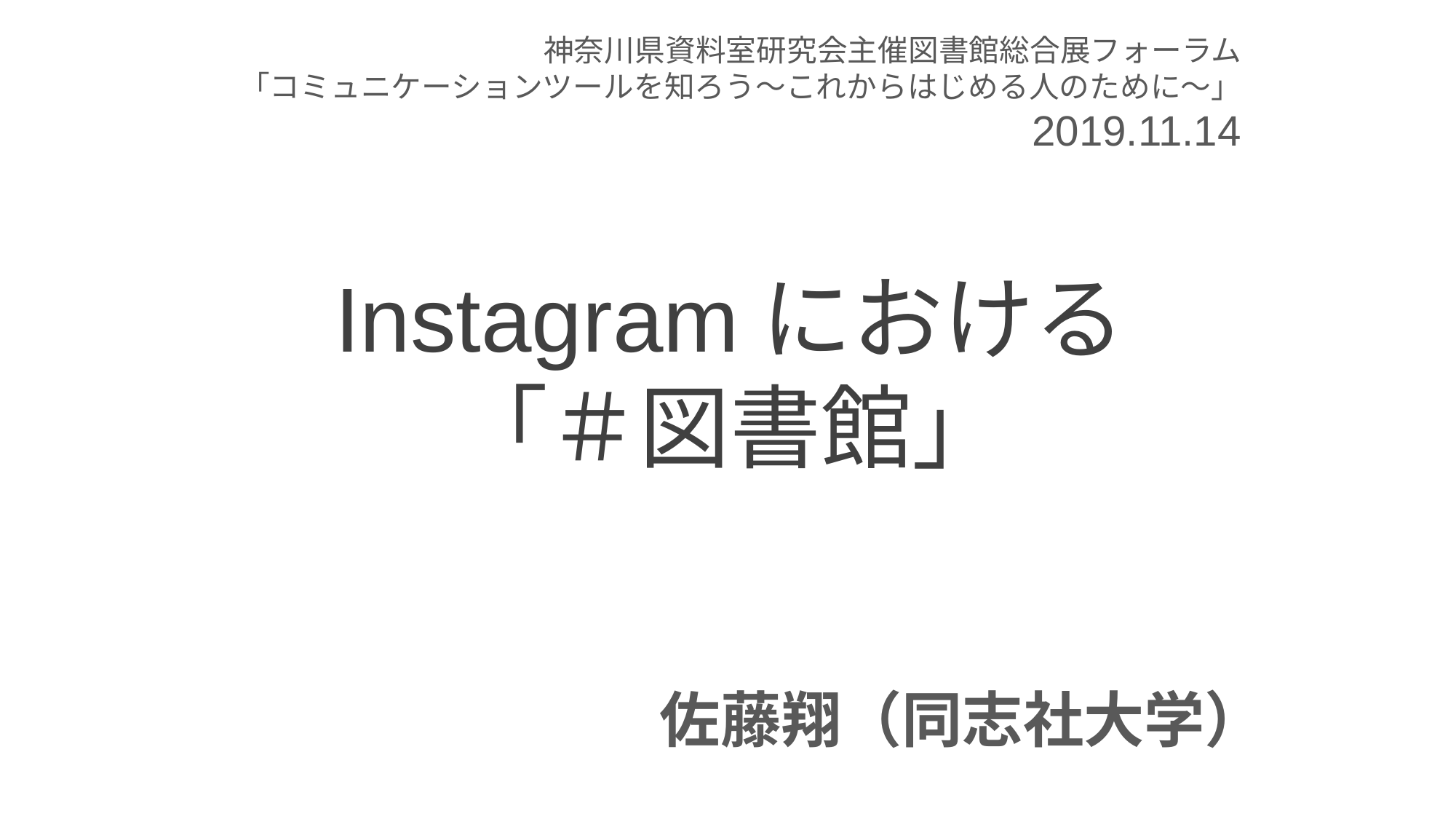

神奈川県資料室研究会主催図書館総合展フォーラム
「コミュニケーションツールを知ろう～これからはじめる人のために～」
　2019.11.14
Instagramにおける
「＃図書館」
 佐藤翔（同志社大学）